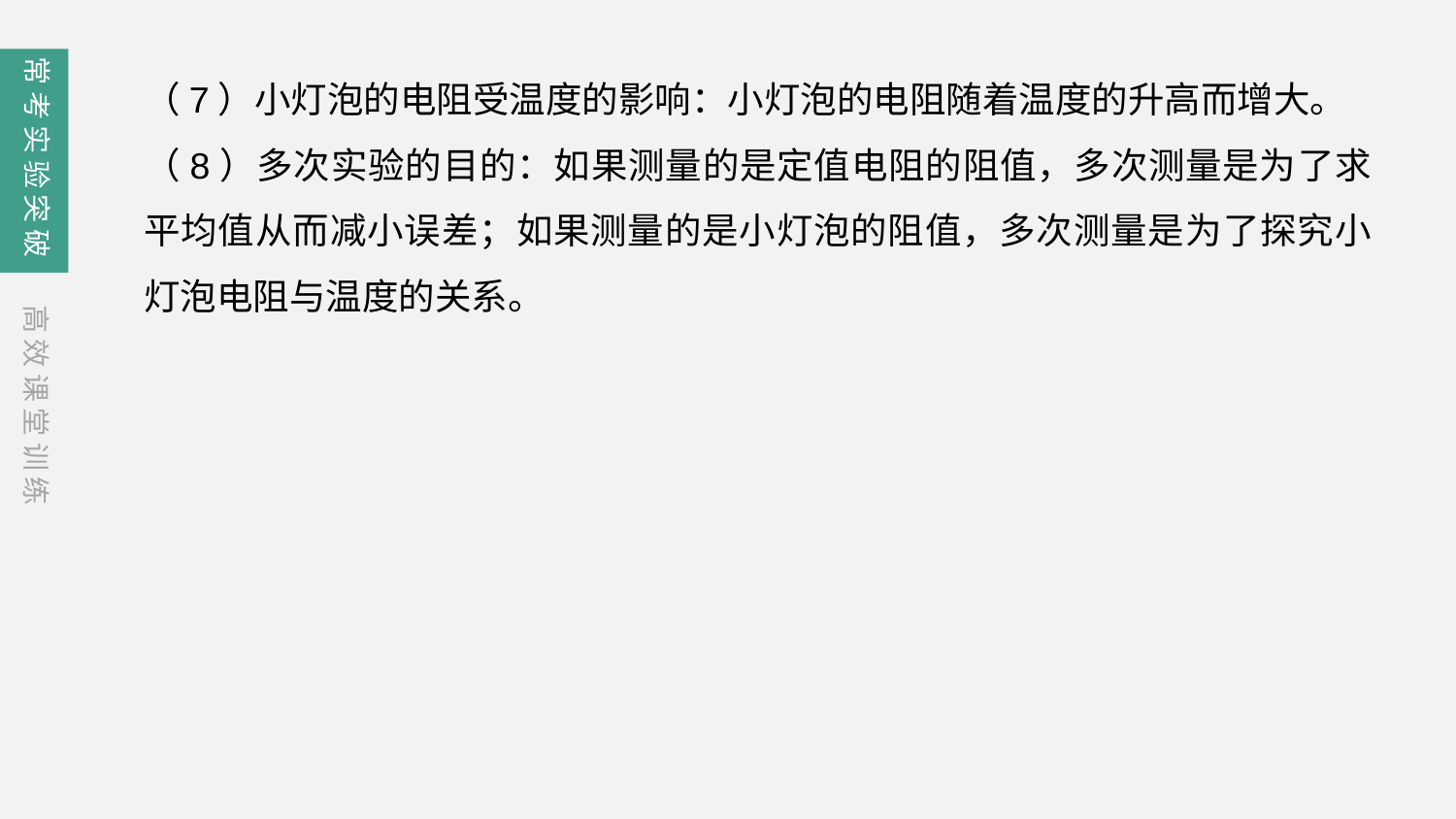

常考实验突破

（7）小灯泡的电阻受温度的影响：小灯泡的电阻随着温度的升高而增大。
（8）多次实验的目的：如果测量的是定值电阻的阻值，多次测量是为了求平均值从而减小误差；如果测量的是小灯泡的阻值，多次测量是为了探究小灯泡电阻与温度的关系。
高效课堂训练